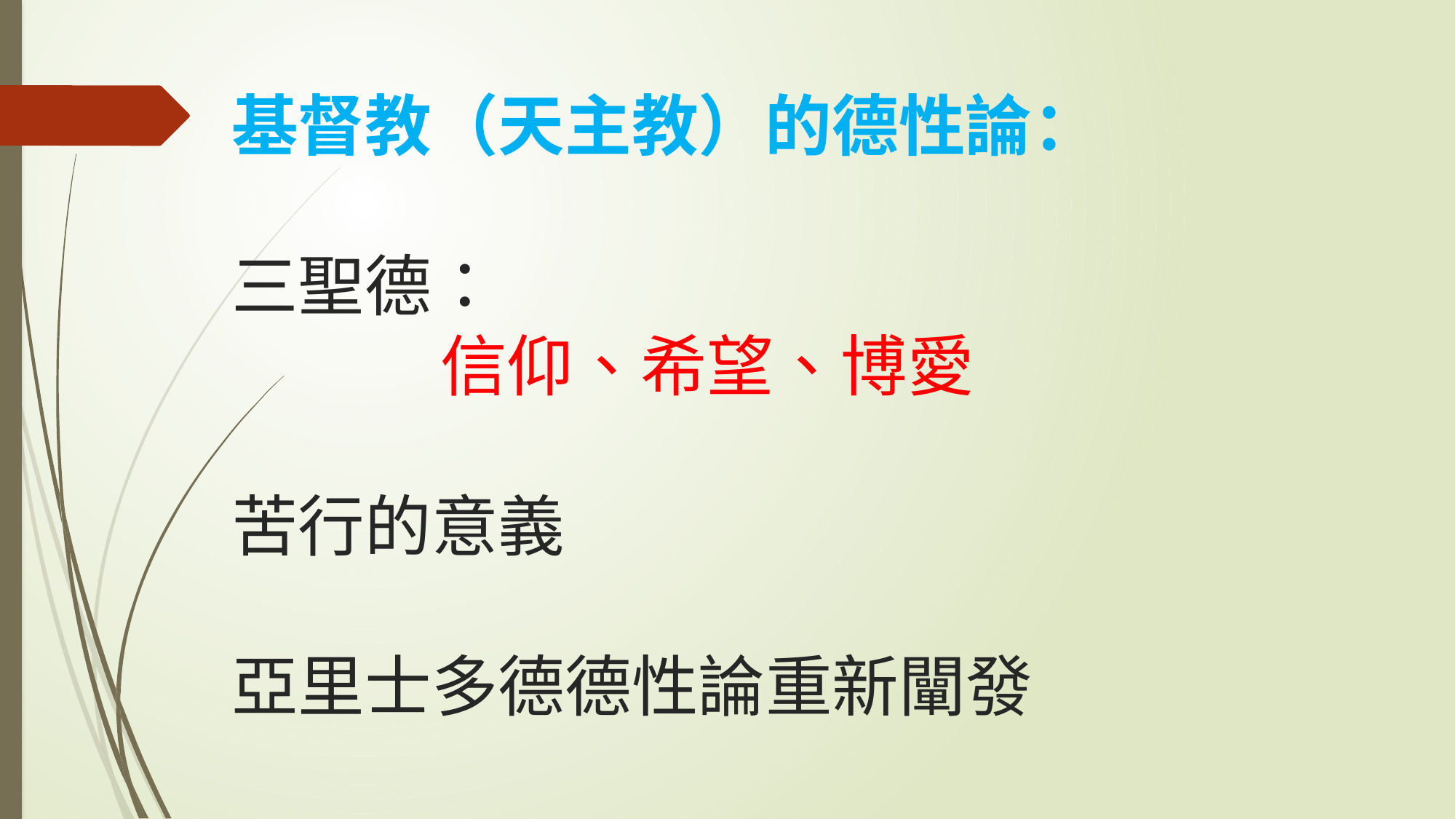

# 基督教（天主教）的德性論： 三聖德： 信仰、希望、博愛 苦行的意義 亞里士多德德性論重新闡發